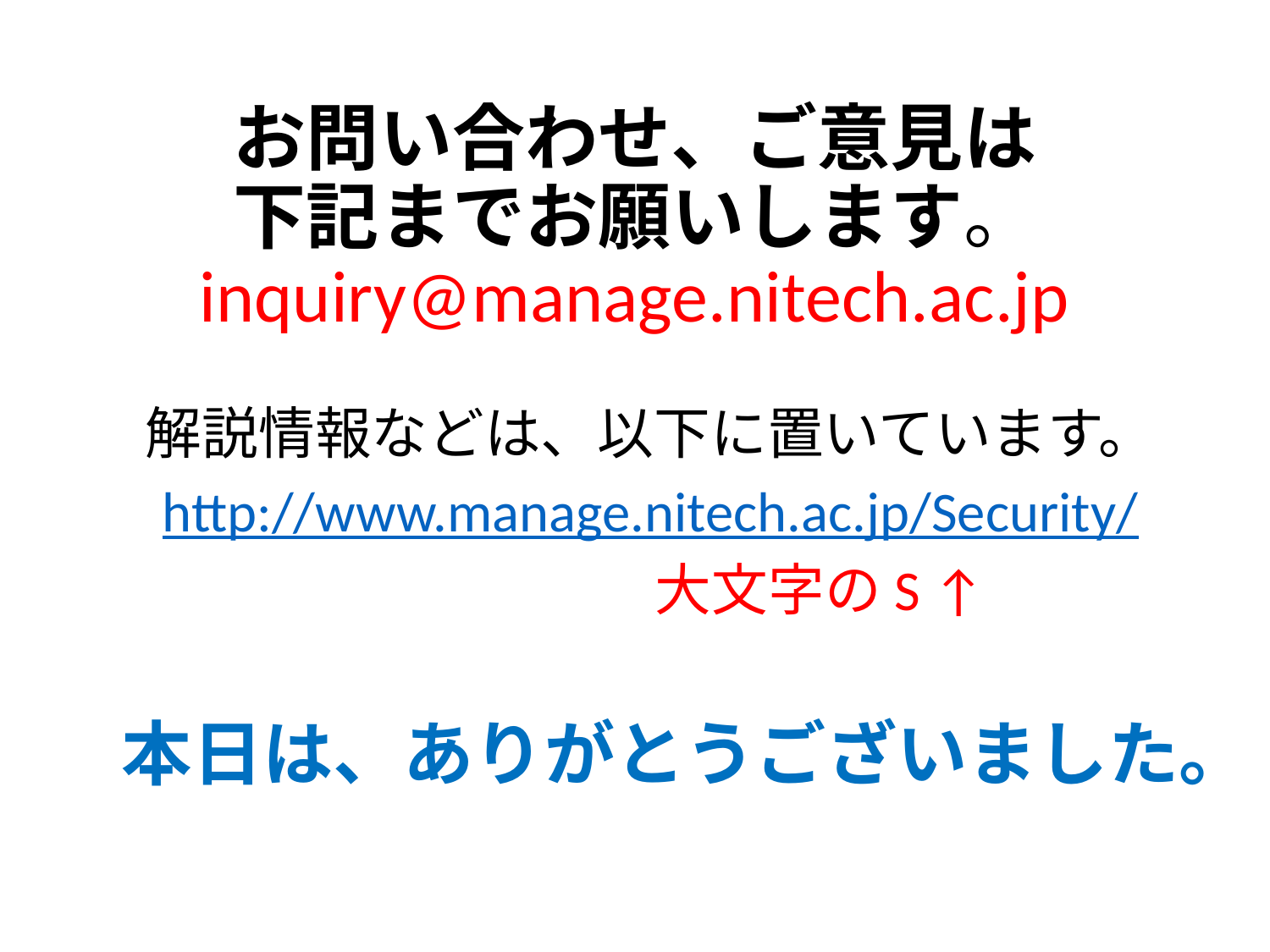

# お問い合わせ、ご意見は 下記までお願いします。 inquiry@manage.nitech.ac.jp
解説情報などは、以下に置いています。
http://www.manage.nitech.ac.jp/Security/
　　　　　　大文字のS ↑

本日は、ありがとうございました。